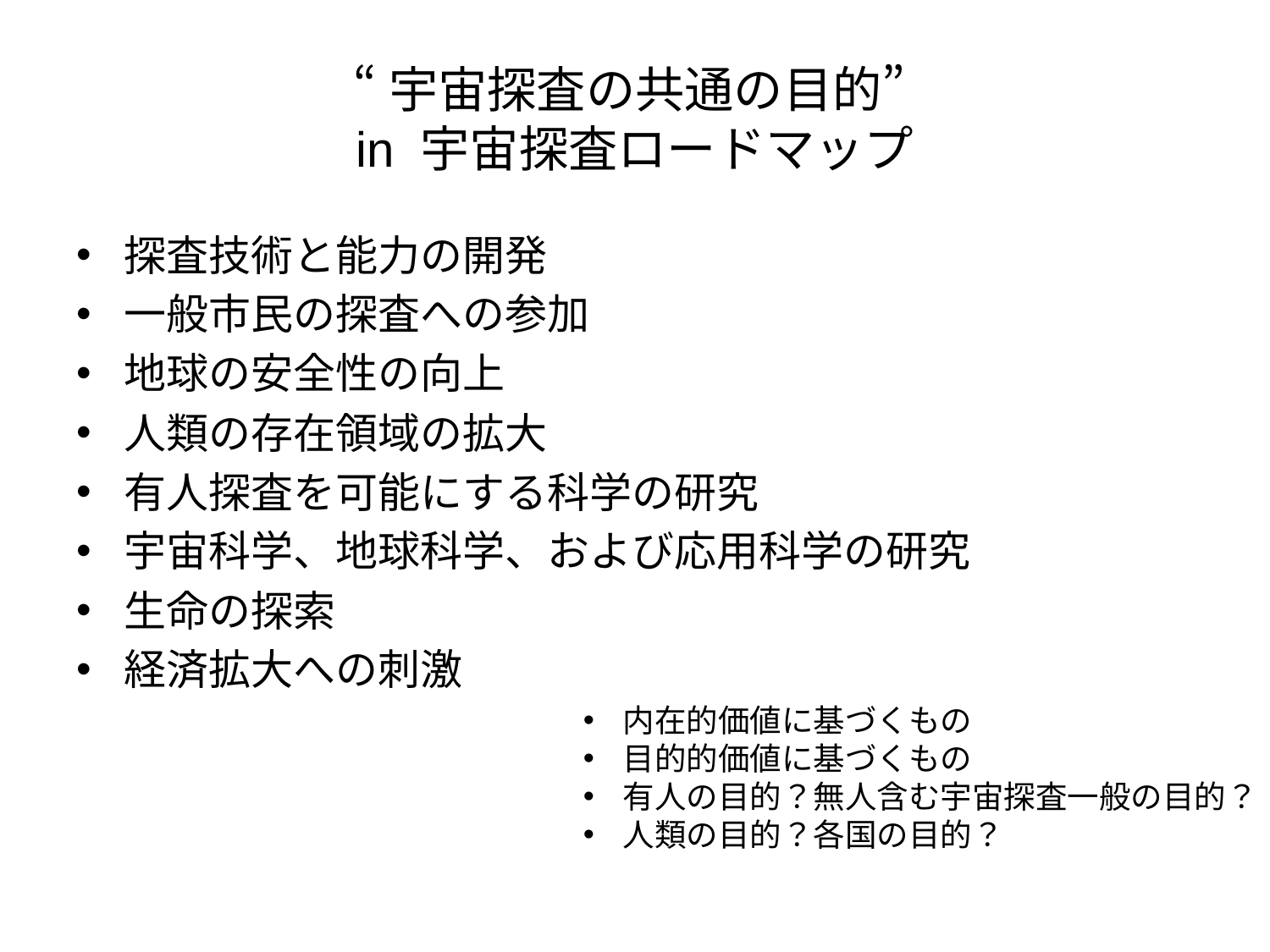

# “宇宙探査の共通の目的” in 宇宙探査ロードマップ
探査技術と能力の開発
一般市民の探査への参加
地球の安全性の向上
人類の存在領域の拡大
有人探査を可能にする科学の研究
宇宙科学、地球科学、および応用科学の研究
生命の探索
経済拡大への刺激
内在的価値に基づくもの
目的的価値に基づくもの
有人の目的？無人含む宇宙探査一般の目的？
人類の目的？各国の目的？